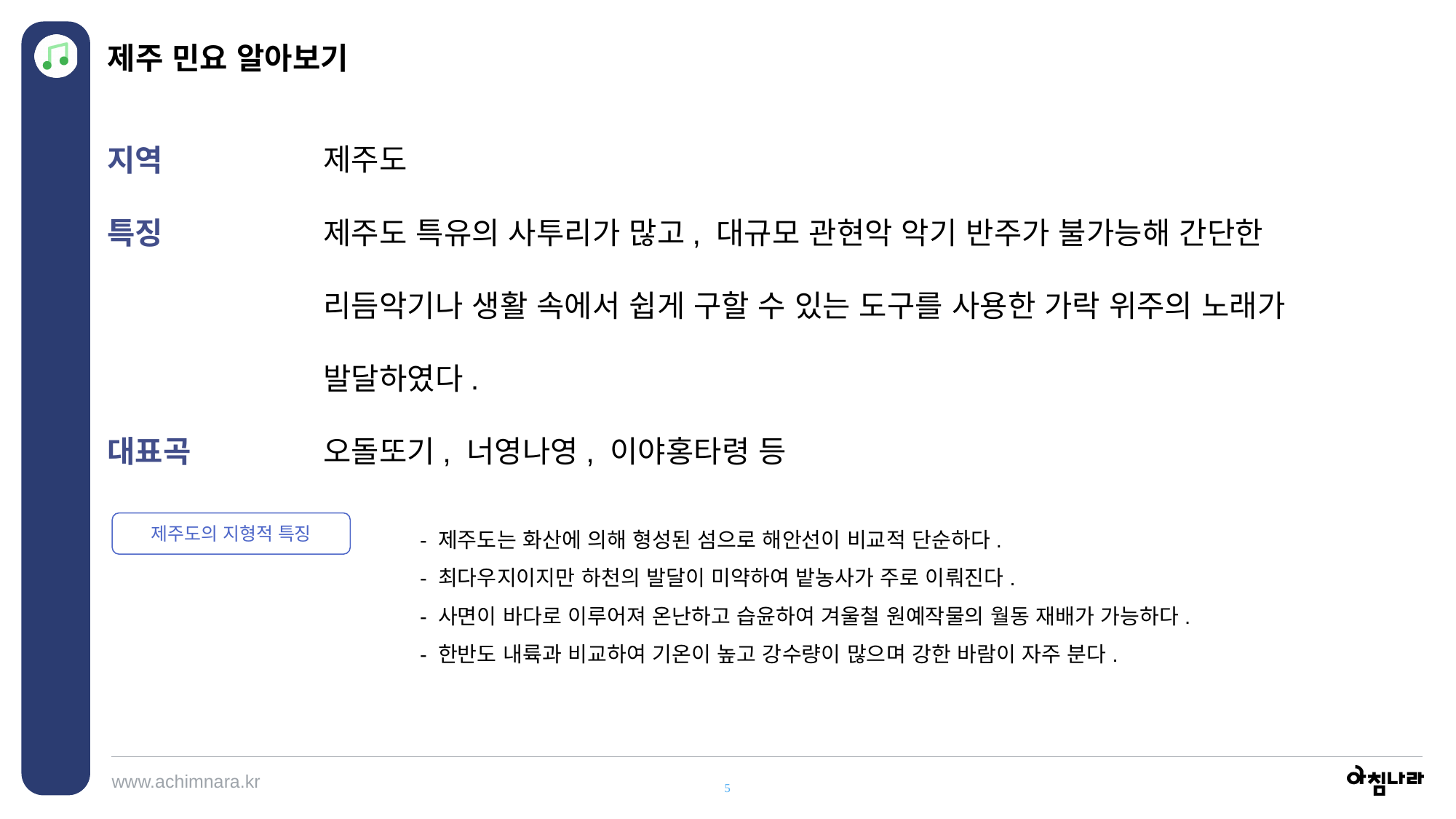

제주 민요 알아보기
제주도
제주도 특유의 사투리가 많고, 대규모 관현악 악기 반주가 불가능해 간단한 리듬악기나 생활 속에서 쉽게 구할 수 있는 도구를 사용한 가락 위주의 노래가 발달하였다.
오돌또기, 너영나영, 이야홍타령 등
지역
특징

대표곡
- 제주도는 화산에 의해 형성된 섬으로 해안선이 비교적 단순하다.
- 최다우지이지만 하천의 발달이 미약하여 밭농사가 주로 이뤄진다.
- 사면이 바다로 이루어져 온난하고 습윤하여 겨울철 원예작물의 월동 재배가 가능하다.
- 한반도 내륙과 비교하여 기온이 높고 강수량이 많으며 강한 바람이 자주 분다.
제주도의 지형적 특징
5